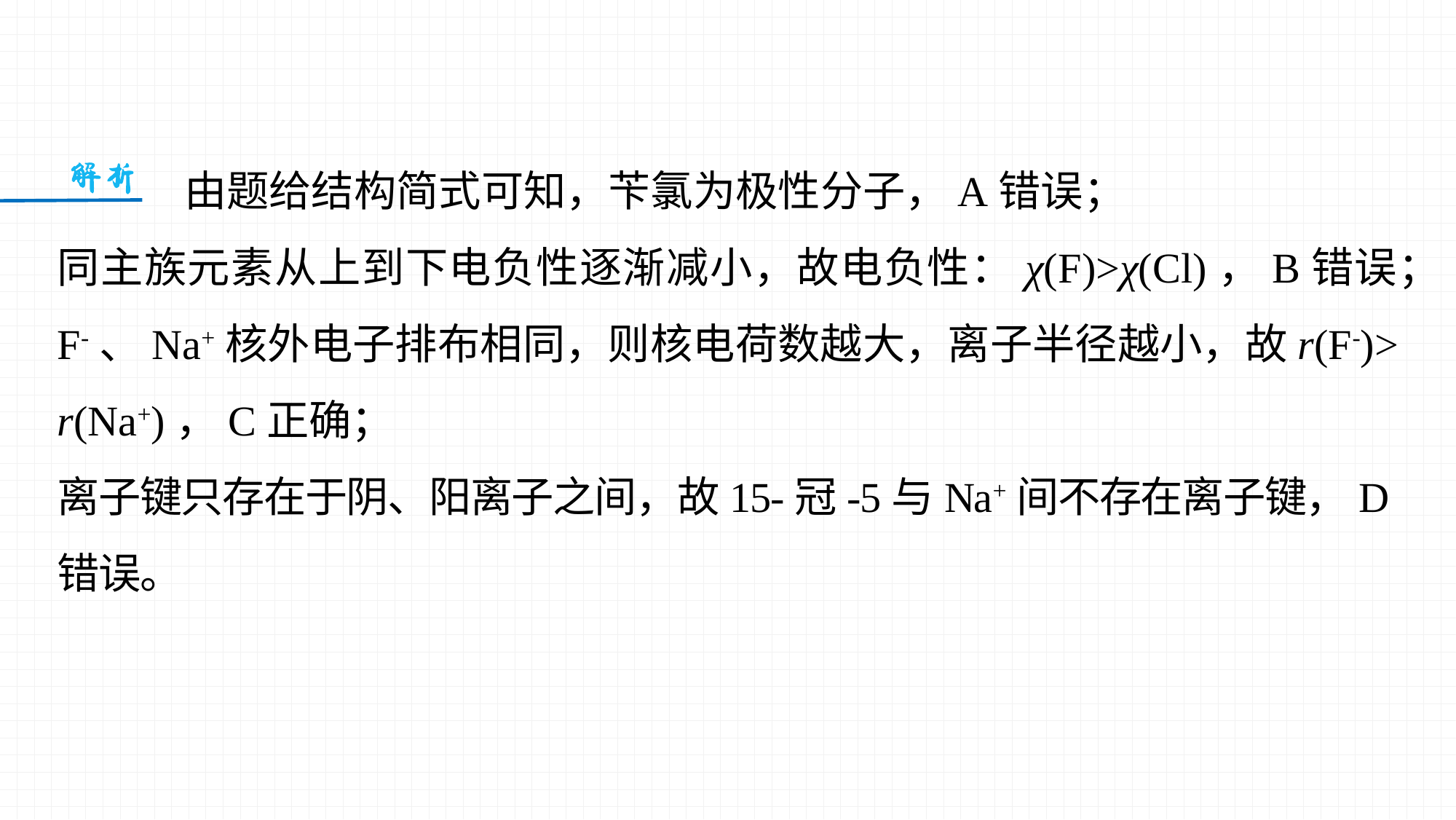

由题给结构简式可知，苄氯为极性分子，A错误；
同主族元素从上到下电负性逐渐减小，故电负性：χ(F)>χ(Cl)，B错误；
F-、Na+核外电子排布相同，则核电荷数越大，离子半径越小，故r(F-)> r(Na+)，C正确；
离子键只存在于阴、阳离子之间，故15-冠-5与Na+间不存在离子键，D错误。